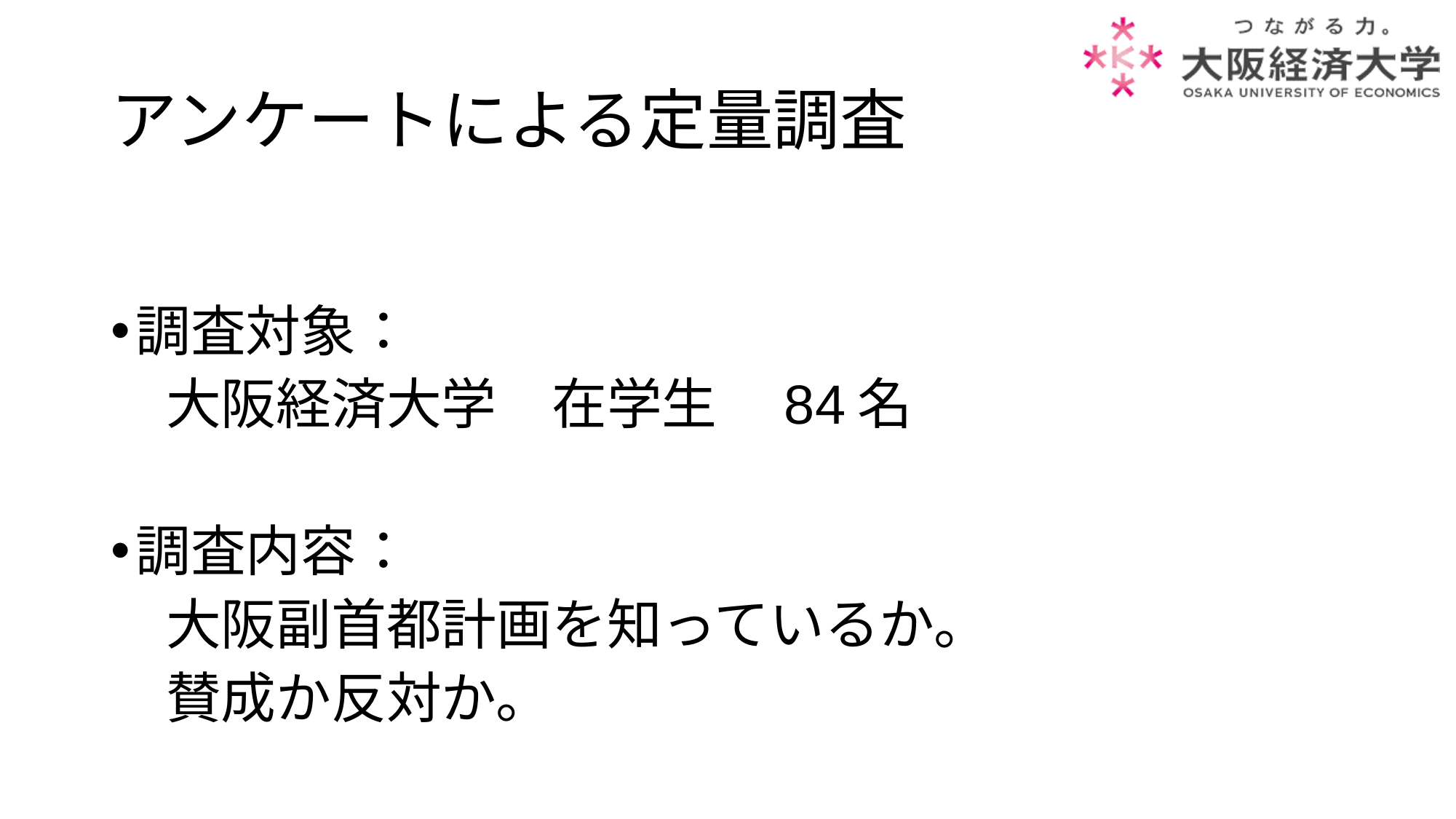

# アンケートによる定量調査

調査対象：
　大阪経済大学　在学生　84名

調査内容：
　大阪副首都計画を知っているか。
　賛成か反対か。